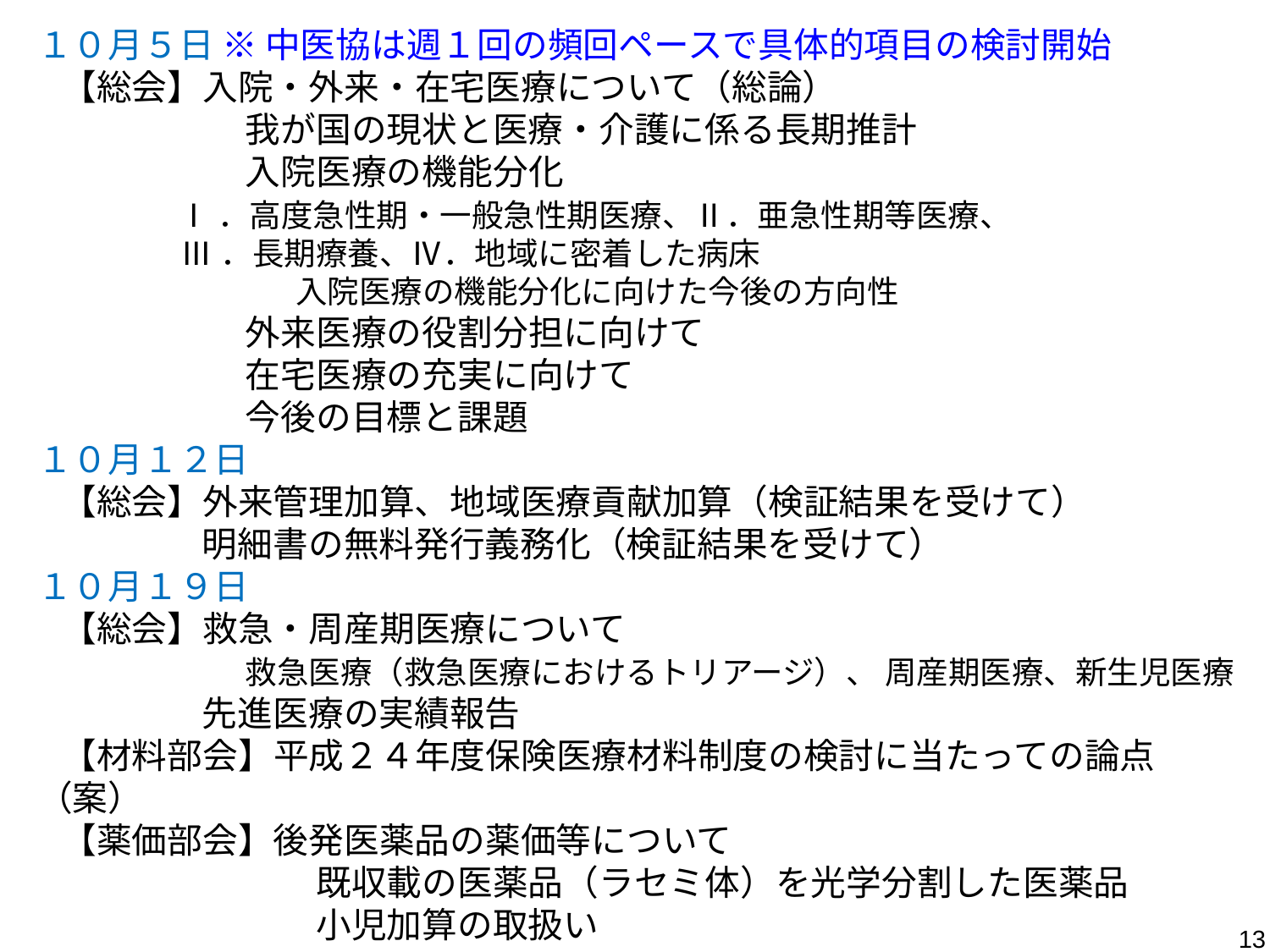

１０月５日 ※ 中医協は週１回の頻回ペースで具体的項目の検討開始
  【総会】入院・外来・在宅医療について（総論）
　　　　　    我が国の現状と医療・介護に係る長期推計
　　　　 　   入院医療の機能分化
                  Ⅰ．高度急性期・一般急性期医療、Ⅱ．亜急性期等医療、
                    Ⅲ．長期療養、Ⅳ．地域に密着した病床
　　　　 　 　　   入院医療の機能分化に向けた今後の方向性
　　　 　　   外来医療の役割分担に向けて
　　 　　　   在宅医療の充実に向けて
　 　　　　   今後の目標と課題
１０月１２日
  【総会】外来管理加算、地域医療貢献加算（検証結果を受けて）
　　　　   明細書の無料発行義務化（検証結果を受けて）
１０月１９日
  【総会】救急・周産期医療について
　　　　　    救急医療（救急医療におけるトリアージ）、 周産期医療、新生児医療
　　　　   先進医療の実績報告
  【材料部会】平成２４年度保険医療材料制度の検討に当たっての論点（案）
  【薬価部会】後発医薬品の薬価等について
　　　　　　　    既収載の医薬品（ラセミ体）を光学分割した医薬品
　　　　　　　    小児加算の取扱い
13